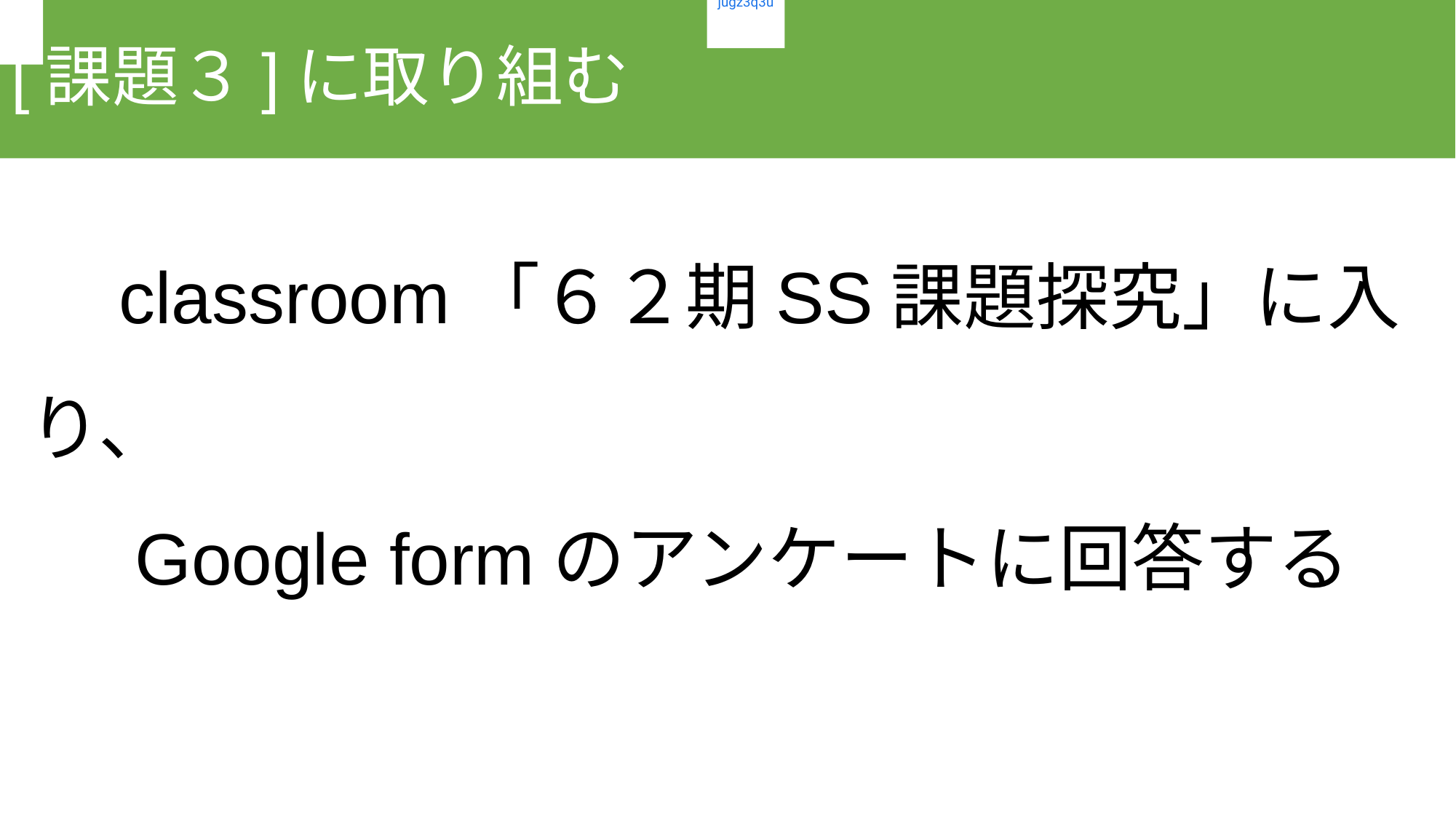

# [課題３]に取り組む
jugz3q3u

表示

　classroom「６２期SS課題探究」に入り、
　 Google formのアンケートに回答する